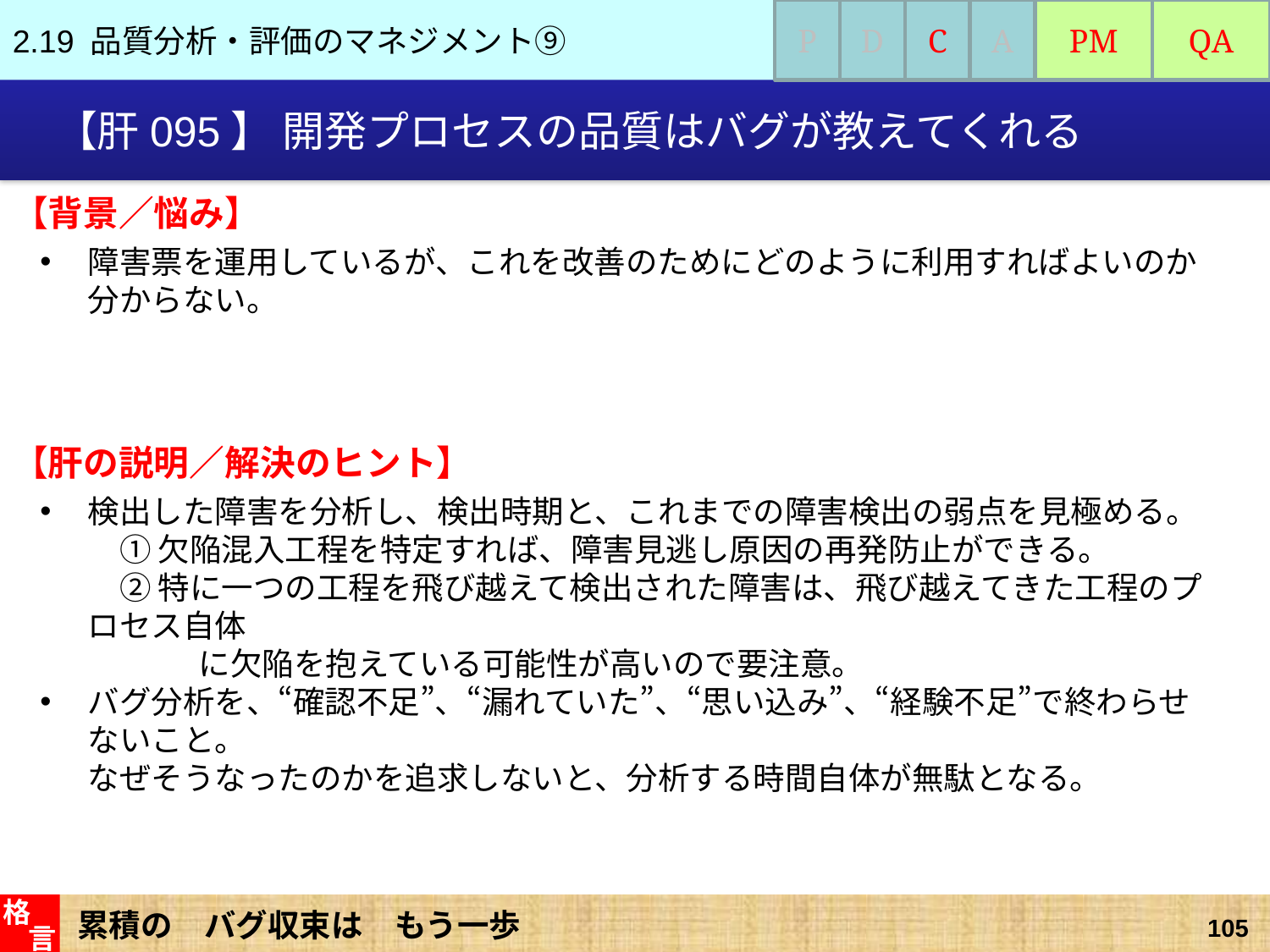

2.19 品質分析・評価のマネジメント⑨
P
D
C
A
PM
QA
# 【肝095】 開発プロセスの品質はバグが教えてくれる
【背景／悩み】
障害票を運用しているが、これを改善のためにどのように利用すればよいのか分からない。
【肝の説明／解決のヒント】
検出した障害を分析し、検出時期と、これまでの障害検出の弱点を見極める。
　① 欠陥混入工程を特定すれば、障害見逃し原因の再発防止ができる。
　② 特に一つの工程を飛び越えて検出された障害は、飛び越えてきた工程のプロセス自体
　　　　　に欠陥を抱えている可能性が高いので要注意。
バグ分析を、“確認不足”、“漏れていた”、“思い込み”、“経験不足”で終わらせないこと。
なぜそうなったのかを追求しないと、分析する時間自体が無駄となる。
累積の　バグ収束は　もう一歩
格
言
105